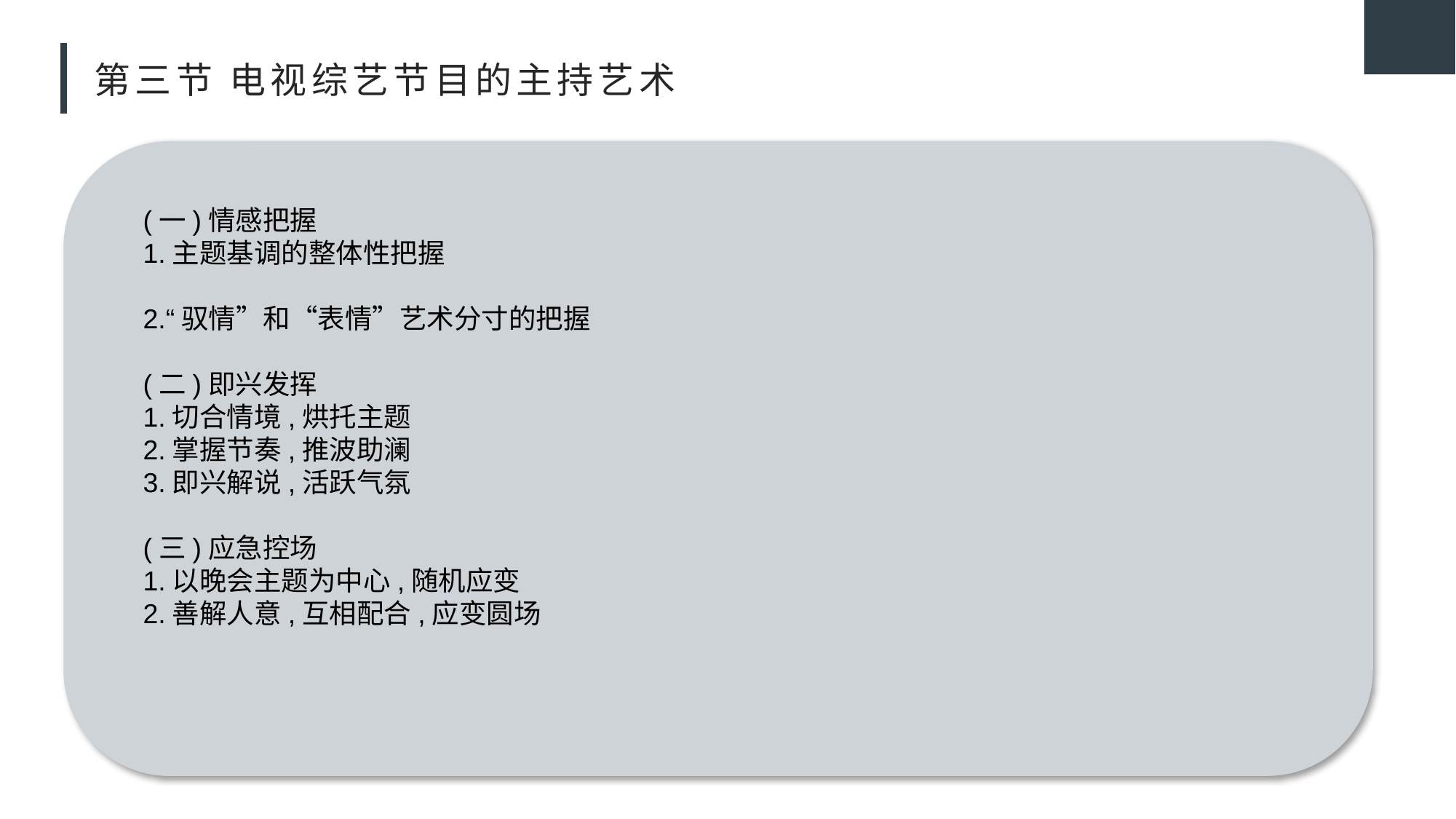

# 第三节 电视综艺节目的主持艺术

(一)情感把握
1.主题基调的整体性把握

2.“驭情”和“表情”艺术分寸的把握

(二)即兴发挥
1.切合情境,烘托主题
2.掌握节奏,推波助澜
3.即兴解说,活跃气氛

(三)应急控场
1.以晚会主题为中心,随机应变
2.善解人意,互相配合,应变圆场